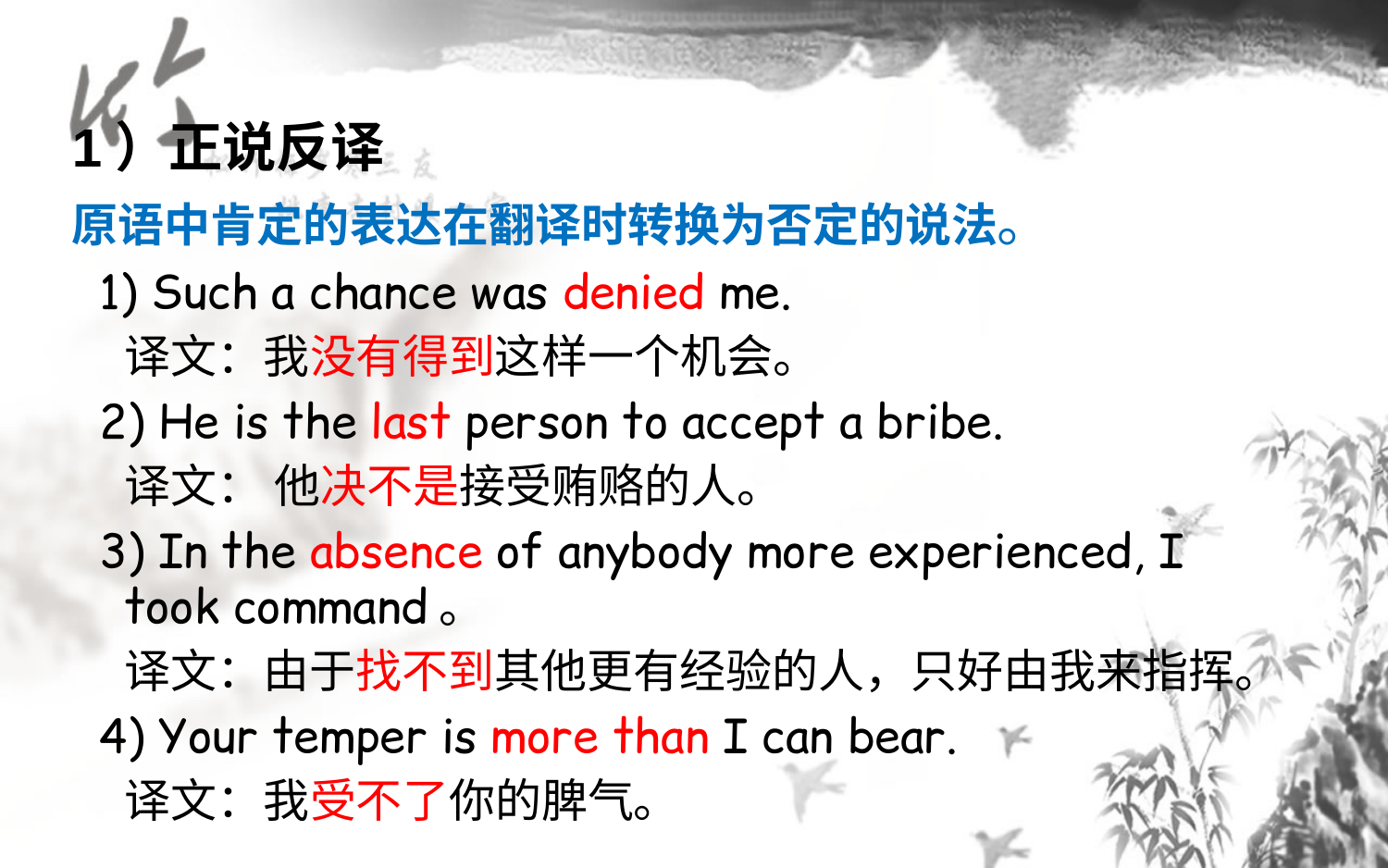

1）正说反译
原语中肯定的表达在翻译时转换为否定的说法。
  1) Such a chance was denied me.
    译文：我没有得到这样一个机会。
  2) He is the last person to accept a bribe.
    译文： 他决不是接受贿赂的人。
  3) In the absence of anybody more experienced, I took command。
    译文：由于找不到其他更有经验的人，只好由我来指挥。
  4) Your temper is more than I can bear.
    译文：我受不了你的脾气。